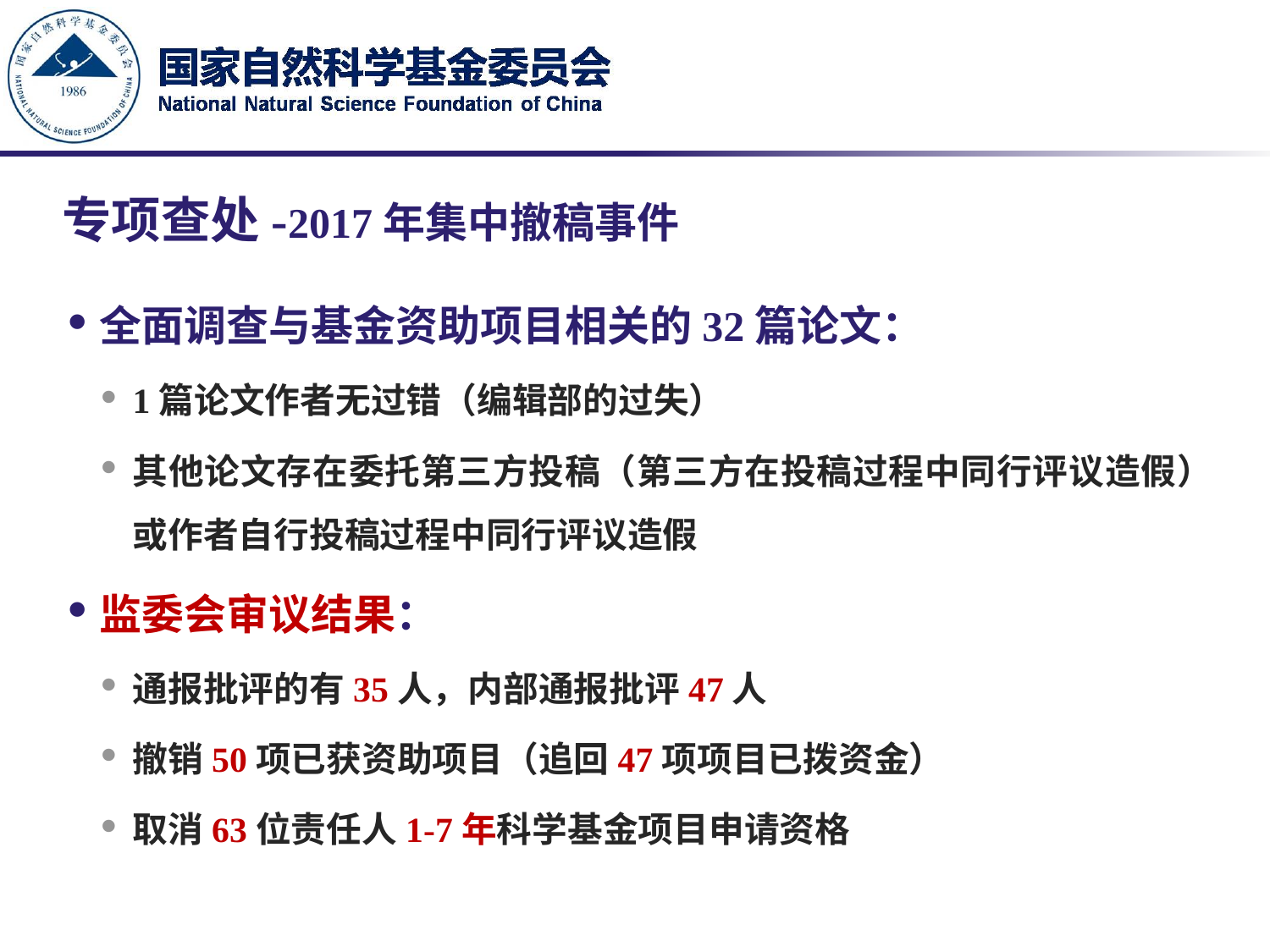

# 专项查处-2017年集中撤稿事件
全面调查与基金资助项目相关的32篇论文：
1篇论文作者无过错（编辑部的过失）
其他论文存在委托第三方投稿（第三方在投稿过程中同行评议造假）或作者自行投稿过程中同行评议造假
监委会审议结果：
通报批评的有35人，内部通报批评47人
撤销50项已获资助项目（追回47项项目已拨资金）
取消63位责任人1-7年科学基金项目申请资格